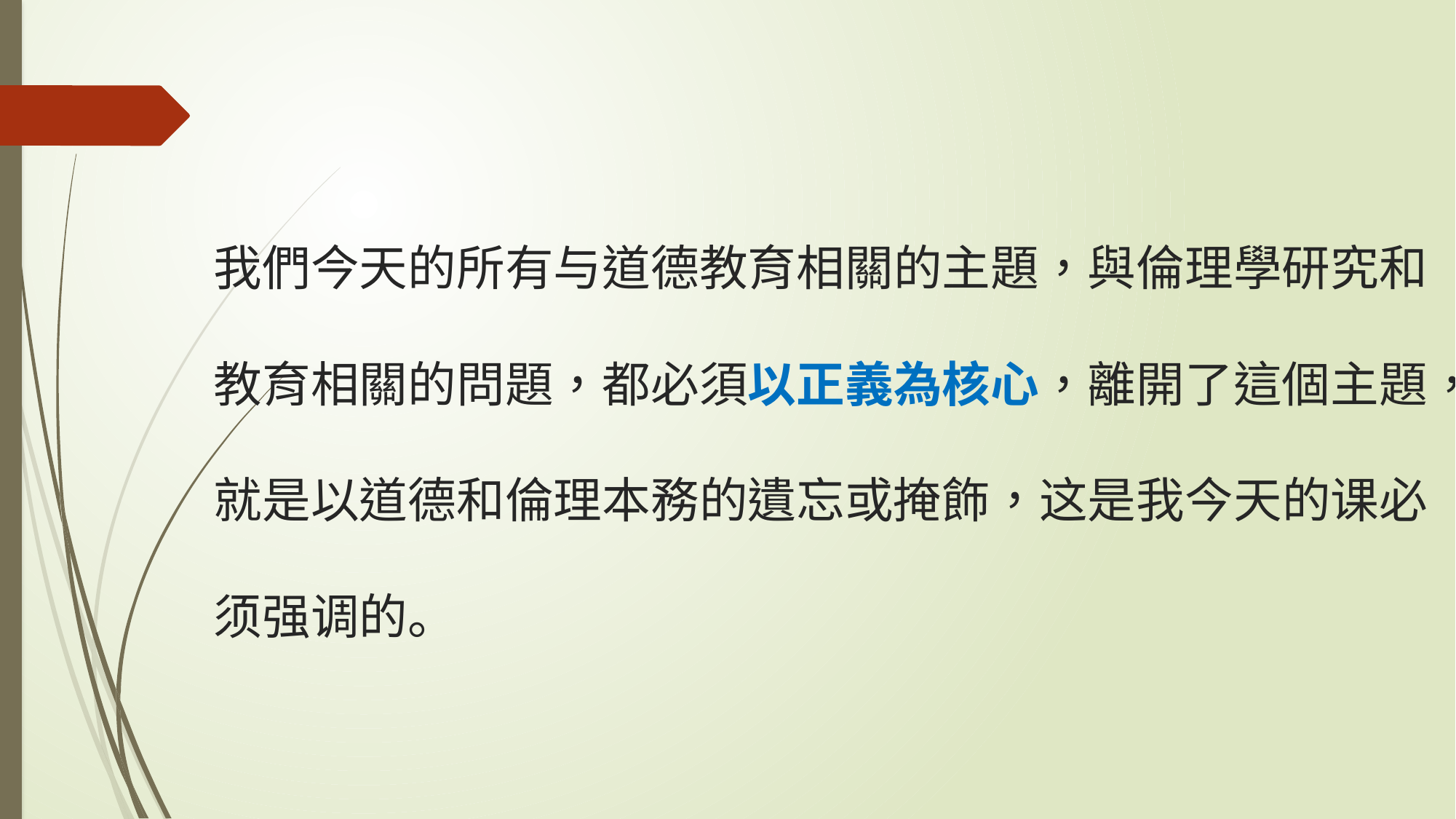

# 我們今天的所有与道德教育相關的主題，與倫理學研究和教育相關的問題，都必須以正義為核心，離開了這個主題，就是以道德和倫理本務的遺忘或掩飾，这是我今天的课必须强调的。